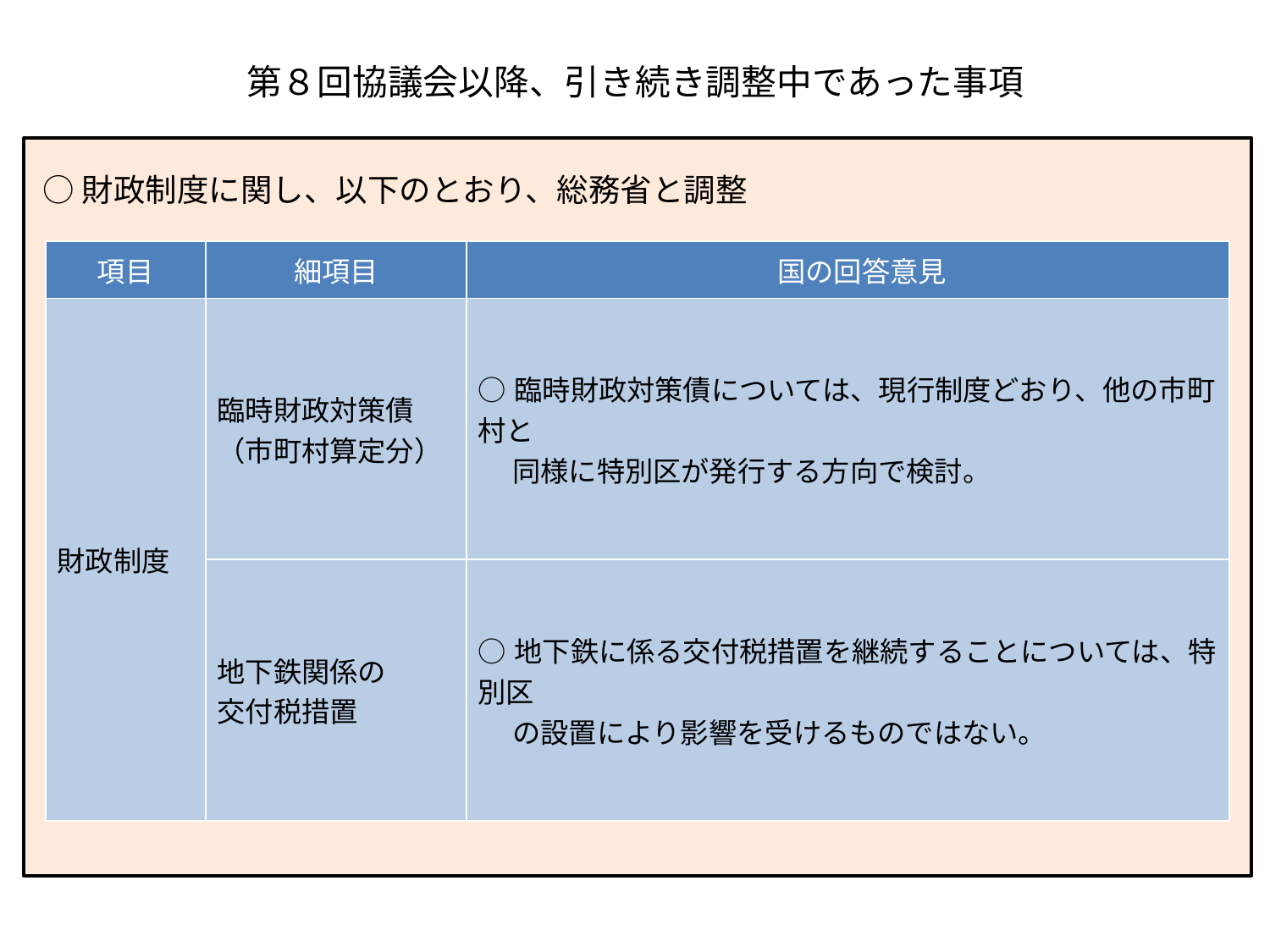

第８回協議会以降、引き続き調整中であった事項

○財政制度に関し、以下のとおり、総務省と調整
| 項目 | 細項目 | 国の回答意見 |
| --- | --- | --- |
| 財政制度 | 臨時財政対策債 （市町村算定分） | ○臨時財政対策債については、現行制度どおり、他の市町村と 　 同様に特別区が発行する方向で検討。 |
|  | 地下鉄関係の 交付税措置 | ○地下鉄に係る交付税措置を継続することについては、特別区 　 の設置により影響を受けるものではない。 |